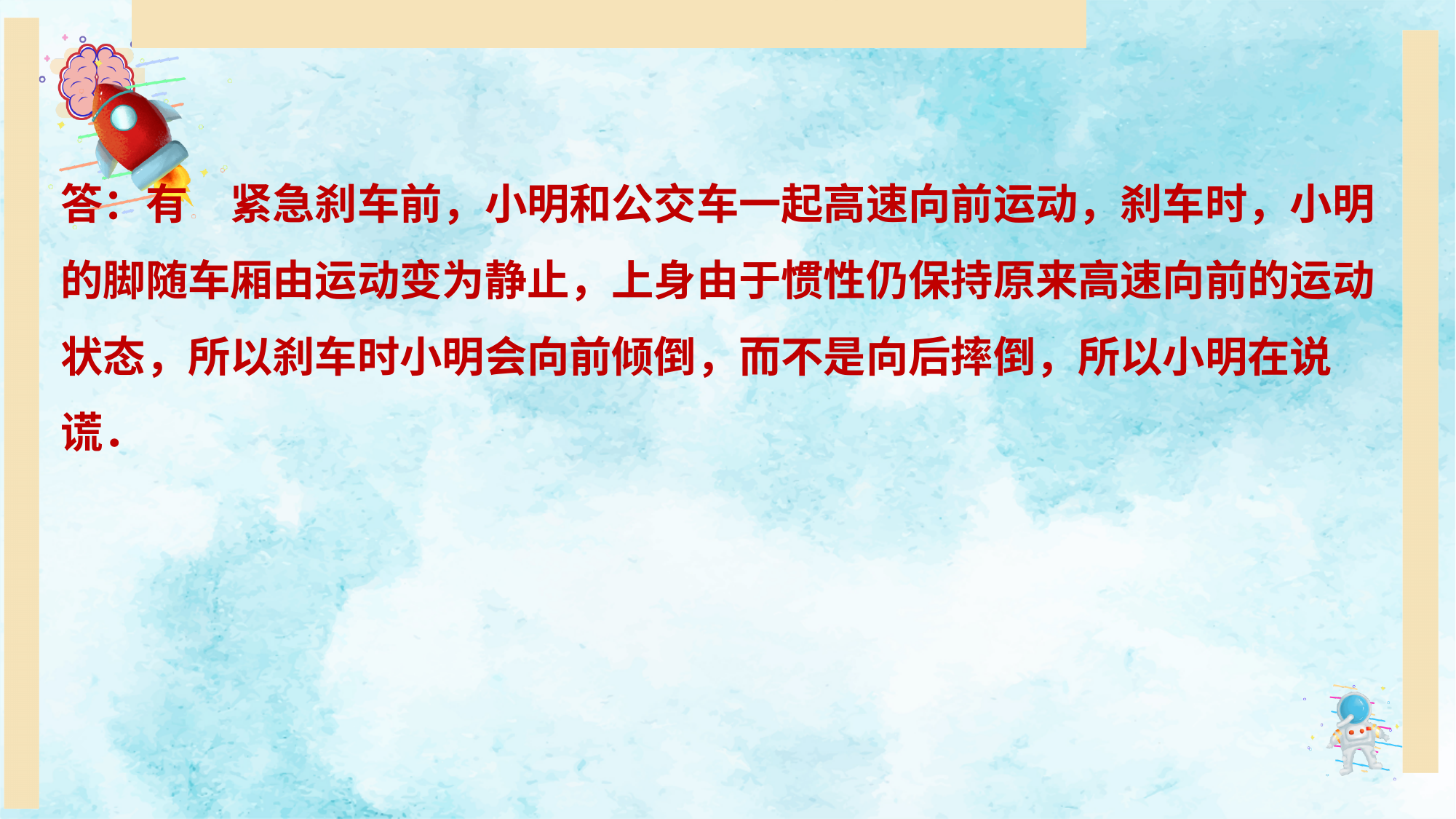

答：有　紧急刹车前，小明和公交车一起高速向前运动，刹车时，小明的脚随车厢由运动变为静止，上身由于惯性仍保持原来高速向前的运动状态，所以刹车时小明会向前倾倒，而不是向后摔倒，所以小明在说谎．